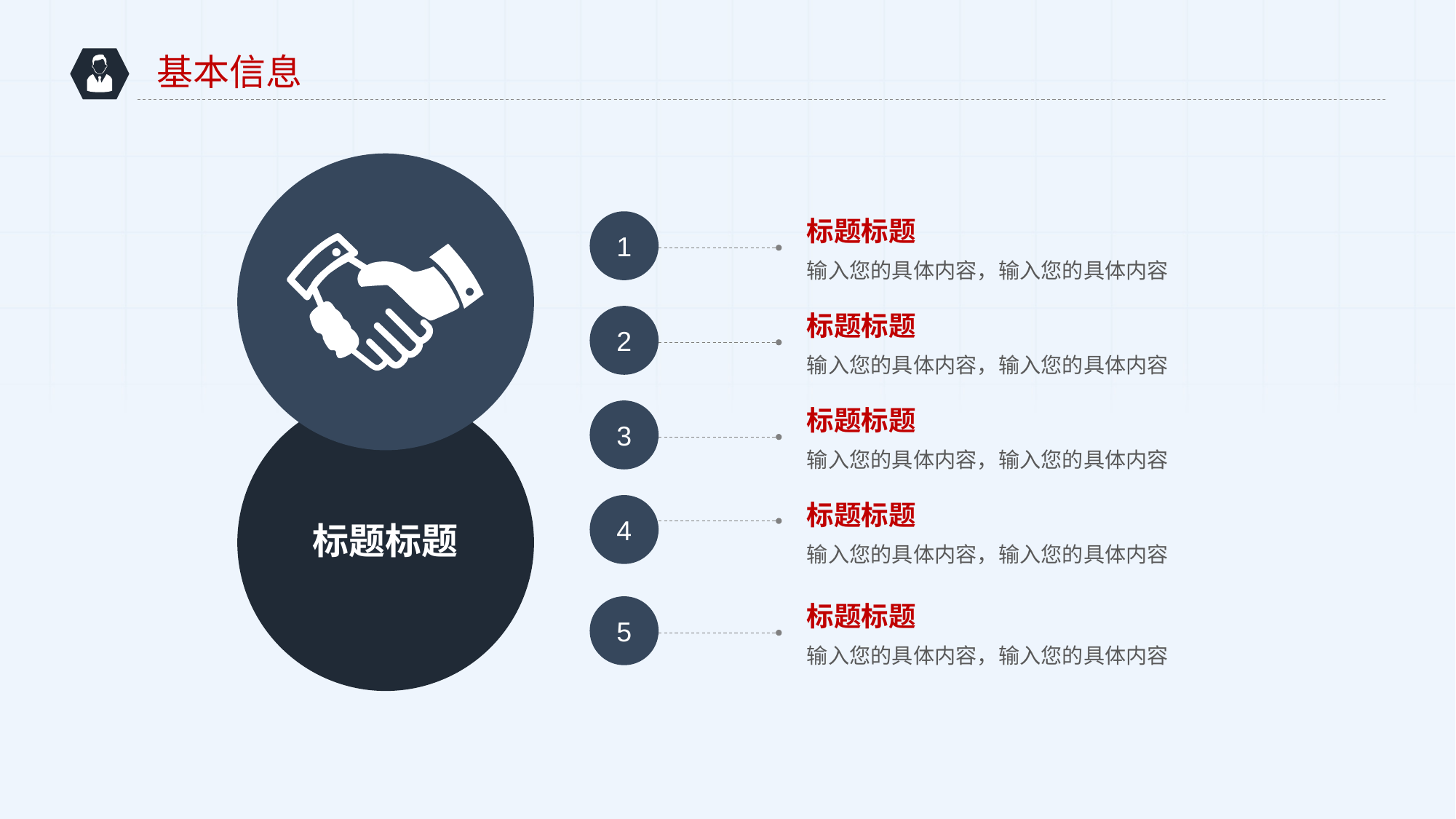

基本信息

标题标题
1

输入您的具体内容，输入您的具体内容
标题标题
2
输入您的具体内容，输入您的具体内容

标题标题
3
输入您的具体内容，输入您的具体内容
标题标题
4
标题标题
输入您的具体内容，输入您的具体内容
标题标题
5
输入您的具体内容，输入您的具体内容